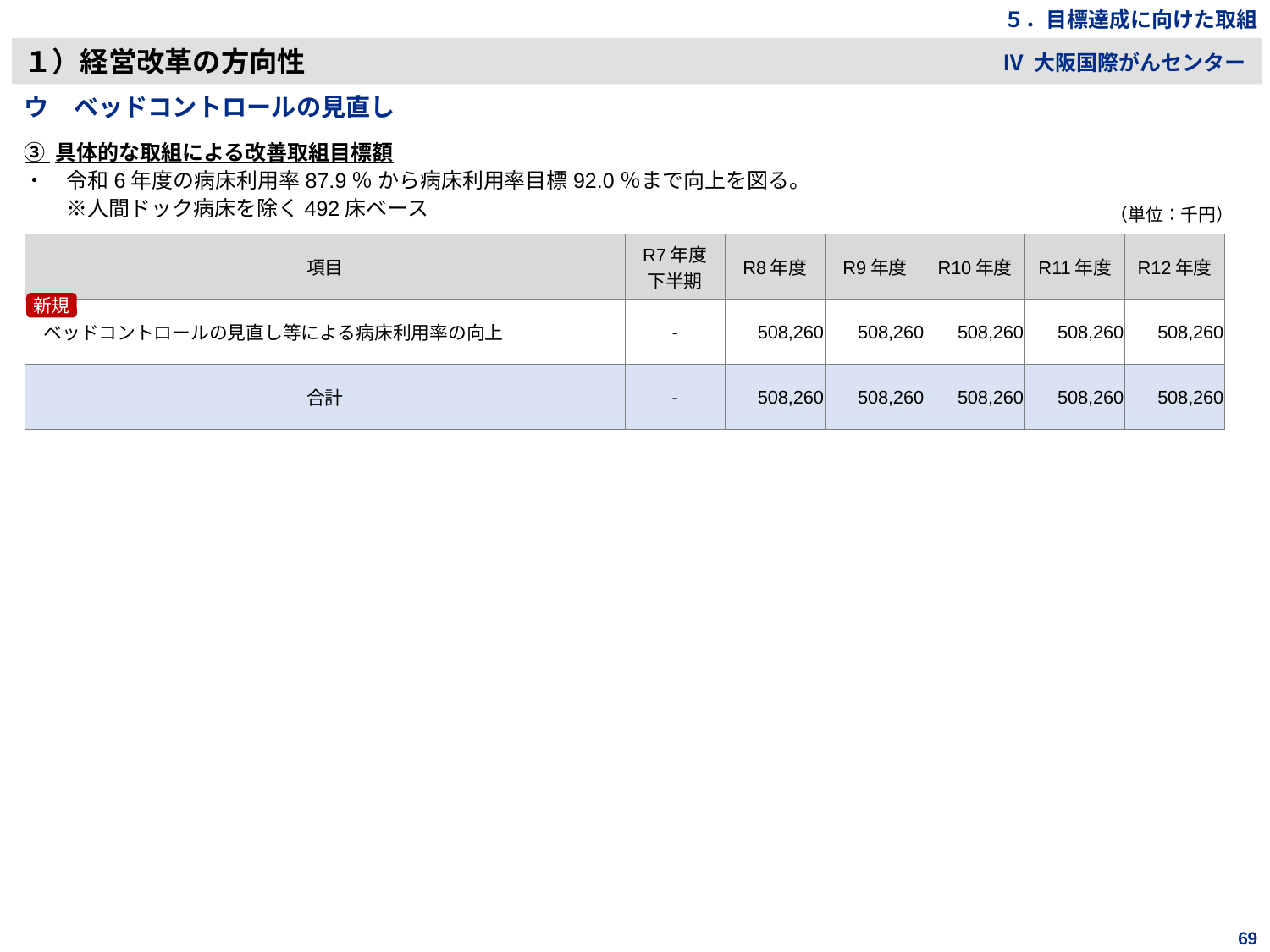

５．目標達成に向けた取組
１）経営改革の方向性
Ⅳ 大阪国際がんセンター
ウ　ベッドコントロールの見直し
③ 具体的な取組による改善取組目標額
・　令和6年度の病床利用率87.9％ から病床利用率目標92.0％まで向上を図る。
　　※人間ドック病床を除く492床ベース
（単位：千円）
| 項目 | R7年度 下半期 | R8年度 | R9年度 | R10年度 | R11年度 | R12年度 |
| --- | --- | --- | --- | --- | --- | --- |
| ベッドコントロールの見直し等による病床利用率の向上 | - | 508,260 | 508,260 | 508,260 | 508,260 | 508,260 |
| 合計 | - | 508,260 | 508,260 | 508,260 | 508,260 | 508,260 |
新規
69